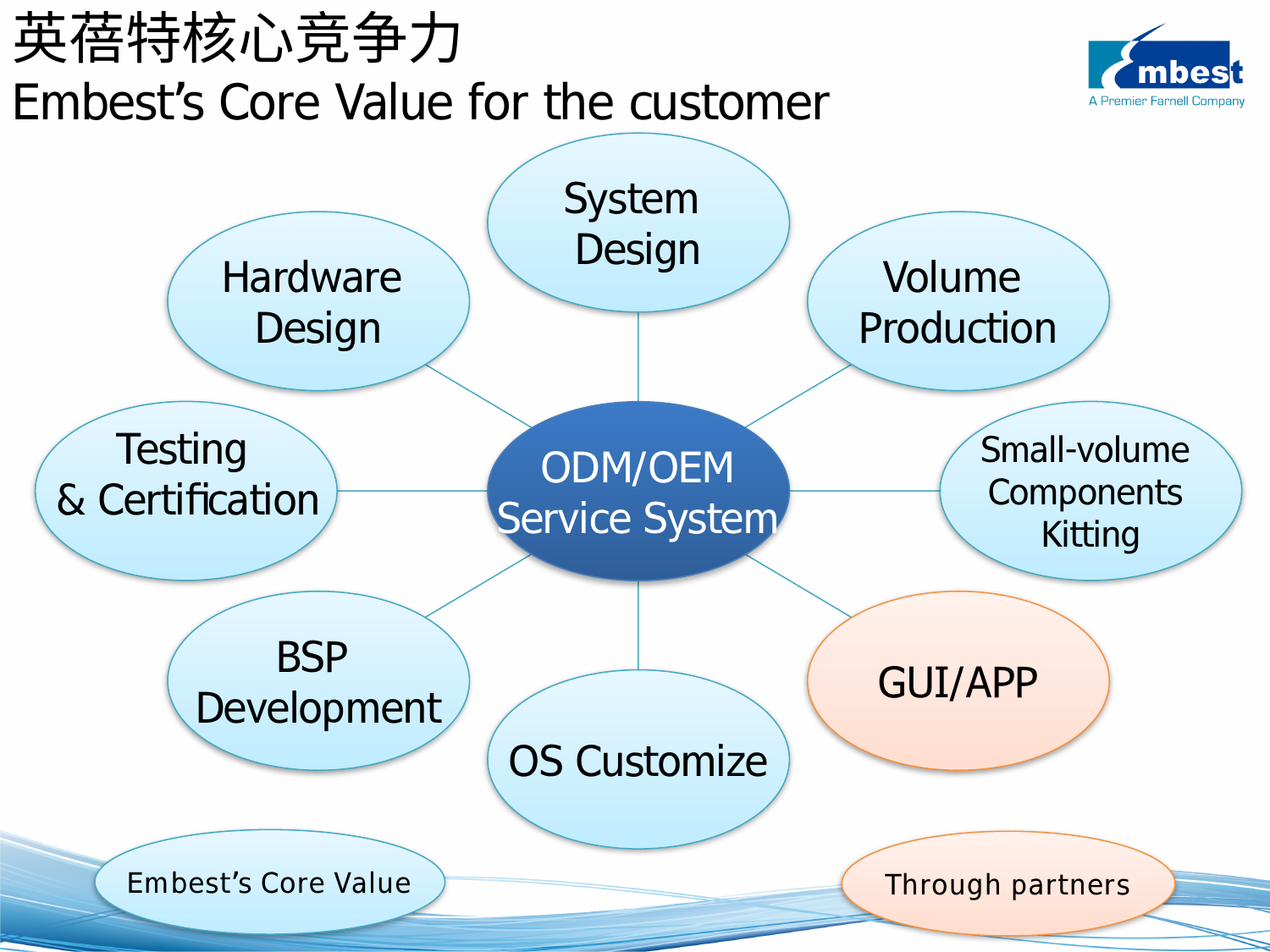

英蓓特核心竞争力
Embest’s Core Value for the customer
System
Design
Hardware
Design
Volume
Production

Small-volume
Components
Kitting
ODM/OEM
Service System

BSP
Development
GUI/APP
OS Customize
Embest’s Core Value
Through partners
Testing
& Certification